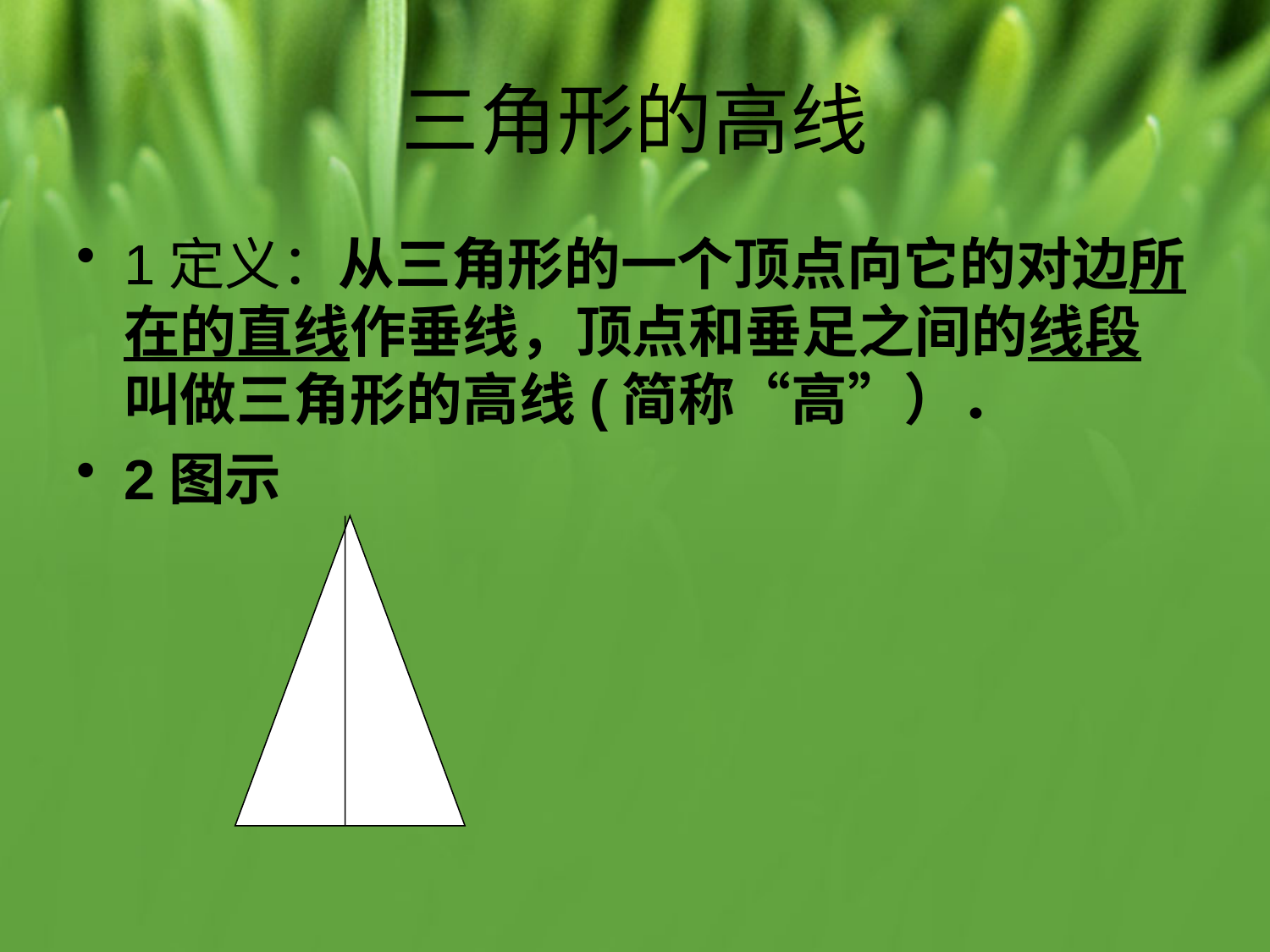

# 三角形的高线
1定义：从三角形的一个顶点向它的对边所在的直线作垂线，顶点和垂足之间的线段叫做三角形的高线(简称“高”）．
2图示